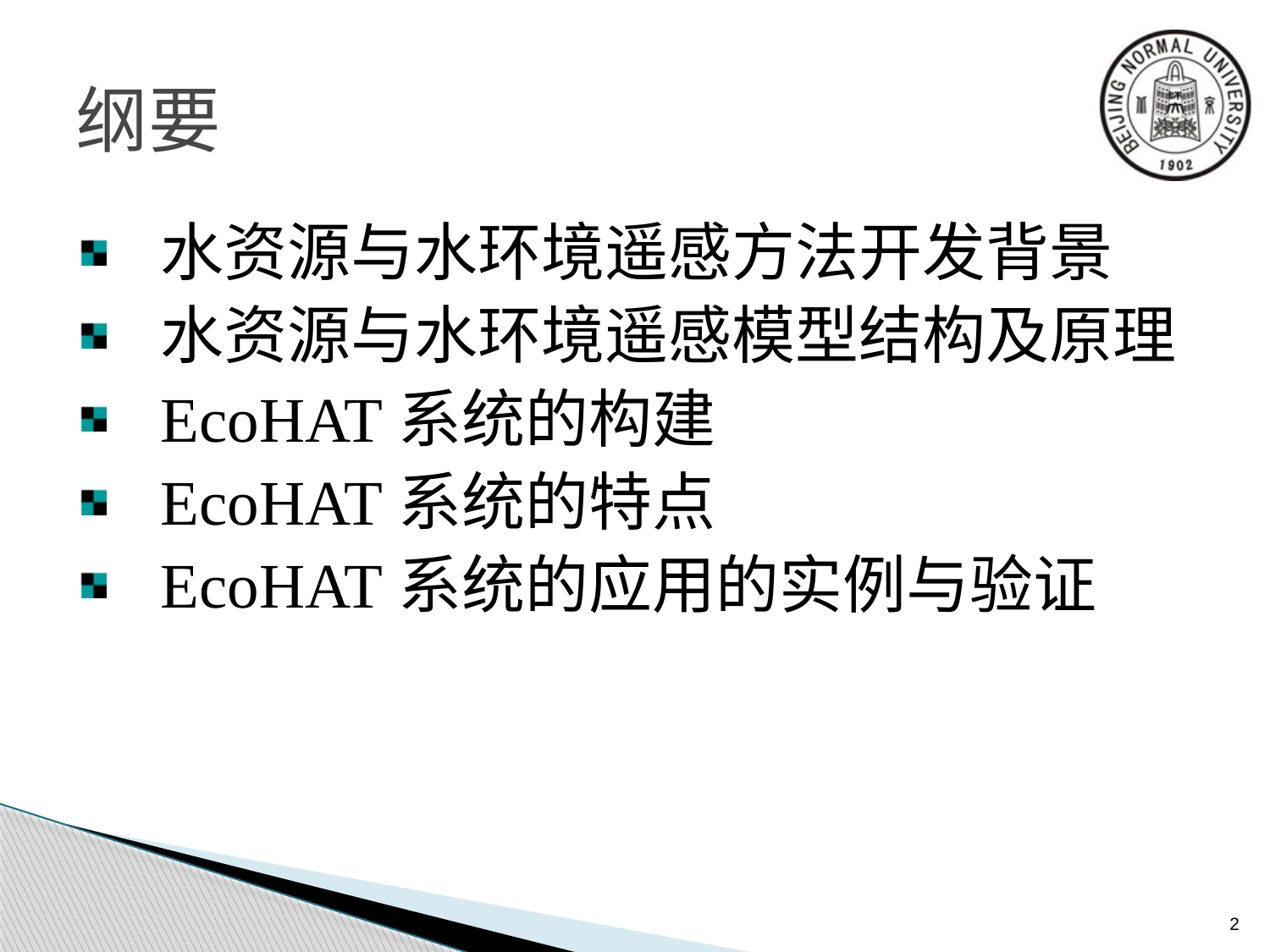

# 纲要
水资源与水环境遥感方法开发背景
水资源与水环境遥感模型结构及原理
EcoHAT系统的构建
EcoHAT系统的特点
EcoHAT系统的应用的实例与验证

2